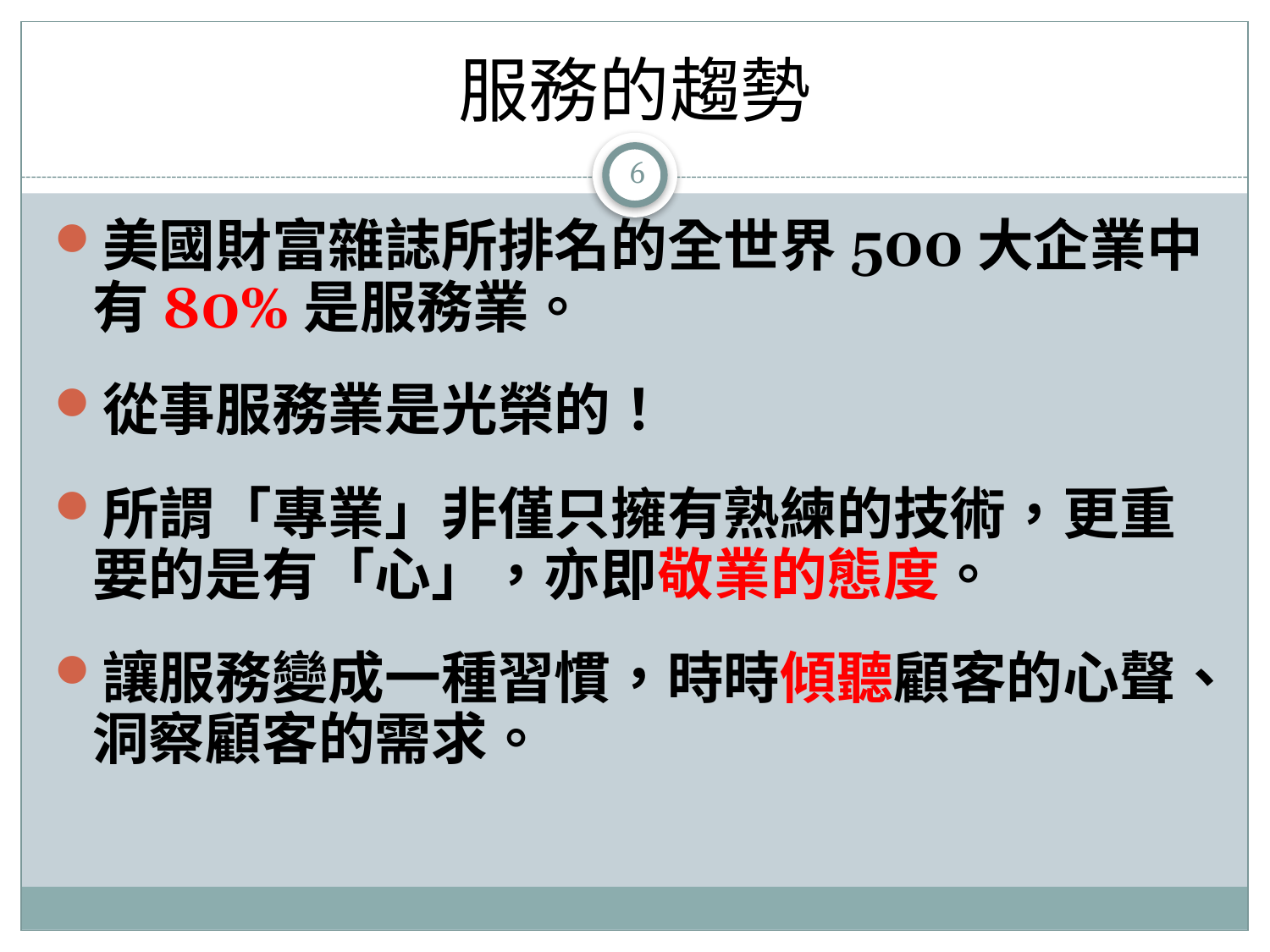

# 服務的趨勢
6
美國財富雜誌所排名的全世界500大企業中有80%是服務業。
從事服務業是光榮的！
所謂「專業」非僅只擁有熟練的技術，更重要的是有「心」，亦即敬業的態度。
讓服務變成一種習慣，時時傾聽顧客的心聲、洞察顧客的需求。